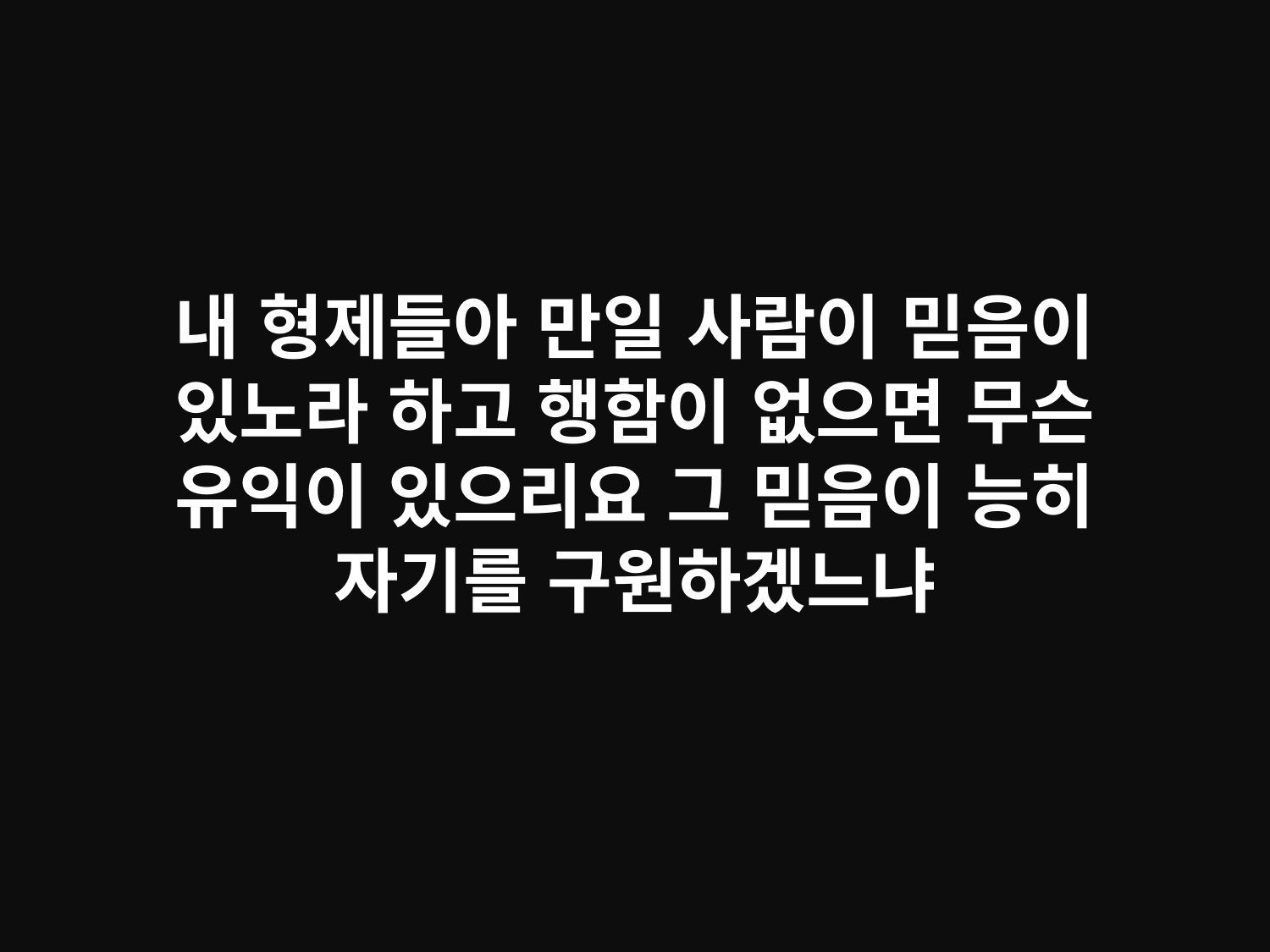

# 내 형제들아 만일 사람이 믿음이 있노라 하고 행함이 없으면 무슨 유익이 있으리요 그 믿음이 능히 자기를 구원하겠느냐